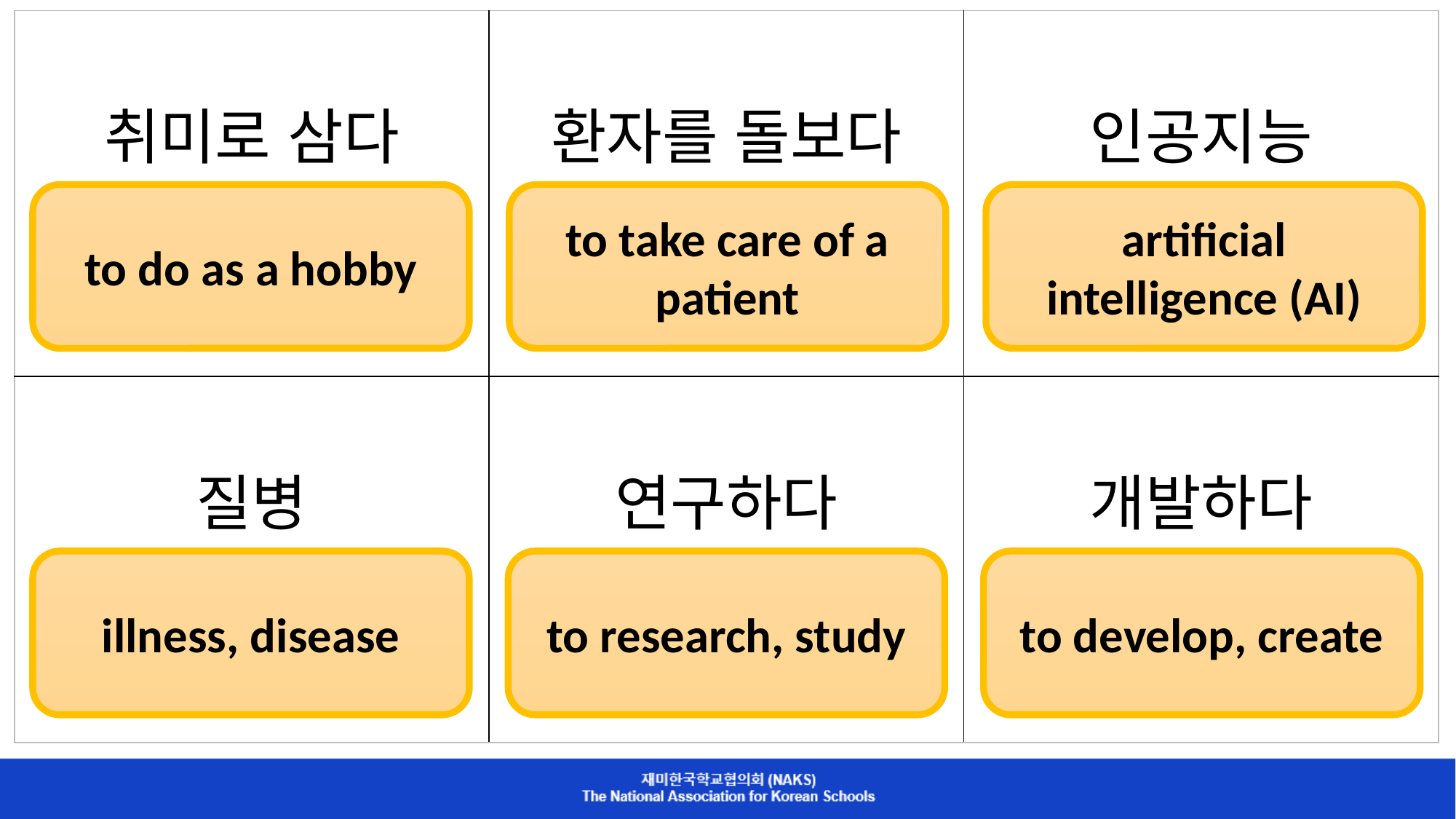

| 취미로 삼다 | 환자를 돌보다 | 인공지능 |
| --- | --- | --- |
| 질병 | 연구하다 | 개발하다 |
to do as a hobby
to take care of a patient
artificial intelligence (AI)
illness, disease
to research, study
to develop, create